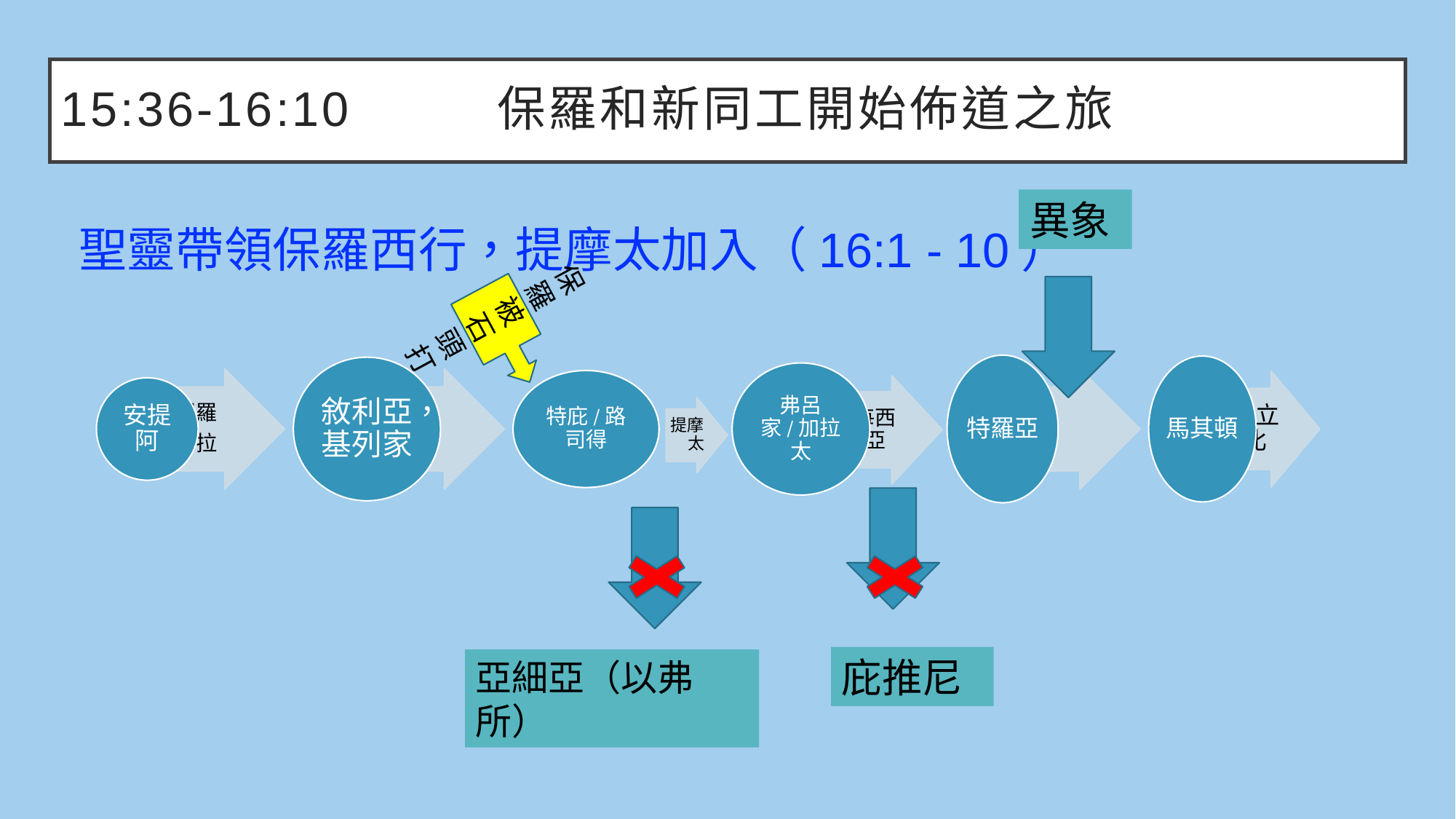

# 15:36-16:10		保羅和新同工開始佈道之旅
保羅
西拉
安提阿
敘利亞，基列家
提摩太
特庇/路司得
每西亞
弗呂家/加拉太
特羅亞
腓立比
馬其頓
異象
聖靈帶領保羅西行，提摩太加入（16:1 - 10）

保羅被石頭打

庇推尼
亞細亞（以弗所）